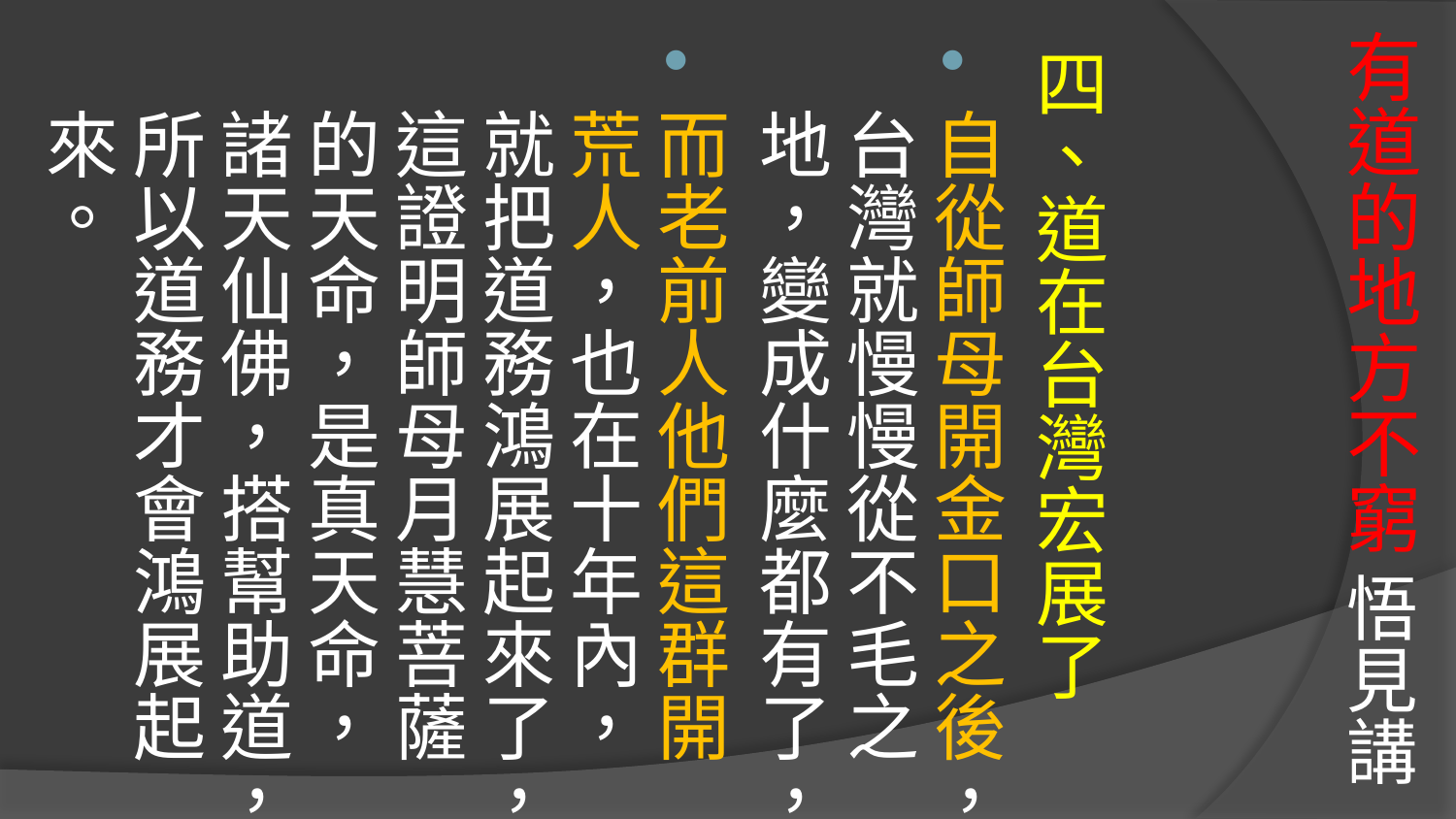

# 有道的地方不窮 悟見講
四、道在台灣宏展了
自從師母開金口之後，台灣就慢慢從不毛之地，變成什麼都有了，
而老前人他們這群開荒人，也在十年內，就把道務鴻展起來了，這證明師母月慧菩薩的天命，是真天命，諸天仙佛，搭幫助道，所以道務才會鴻展起來。